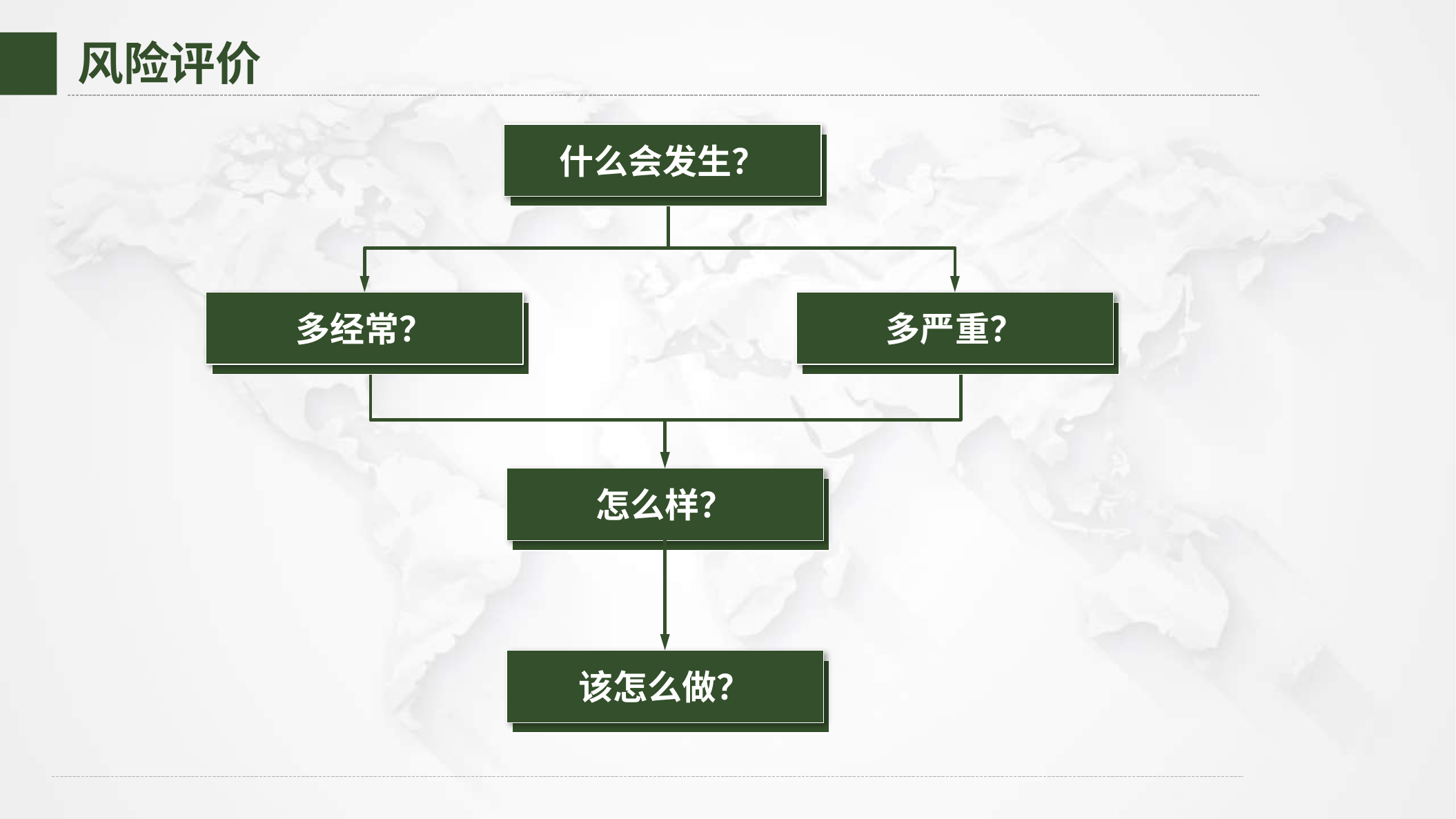

风险评价
什么会发生？
什么会发生？
多严重？
什么会发生？
多经常？
什么会发生？
怎么样？
什么会发生？
该怎么做？
什么会发生？